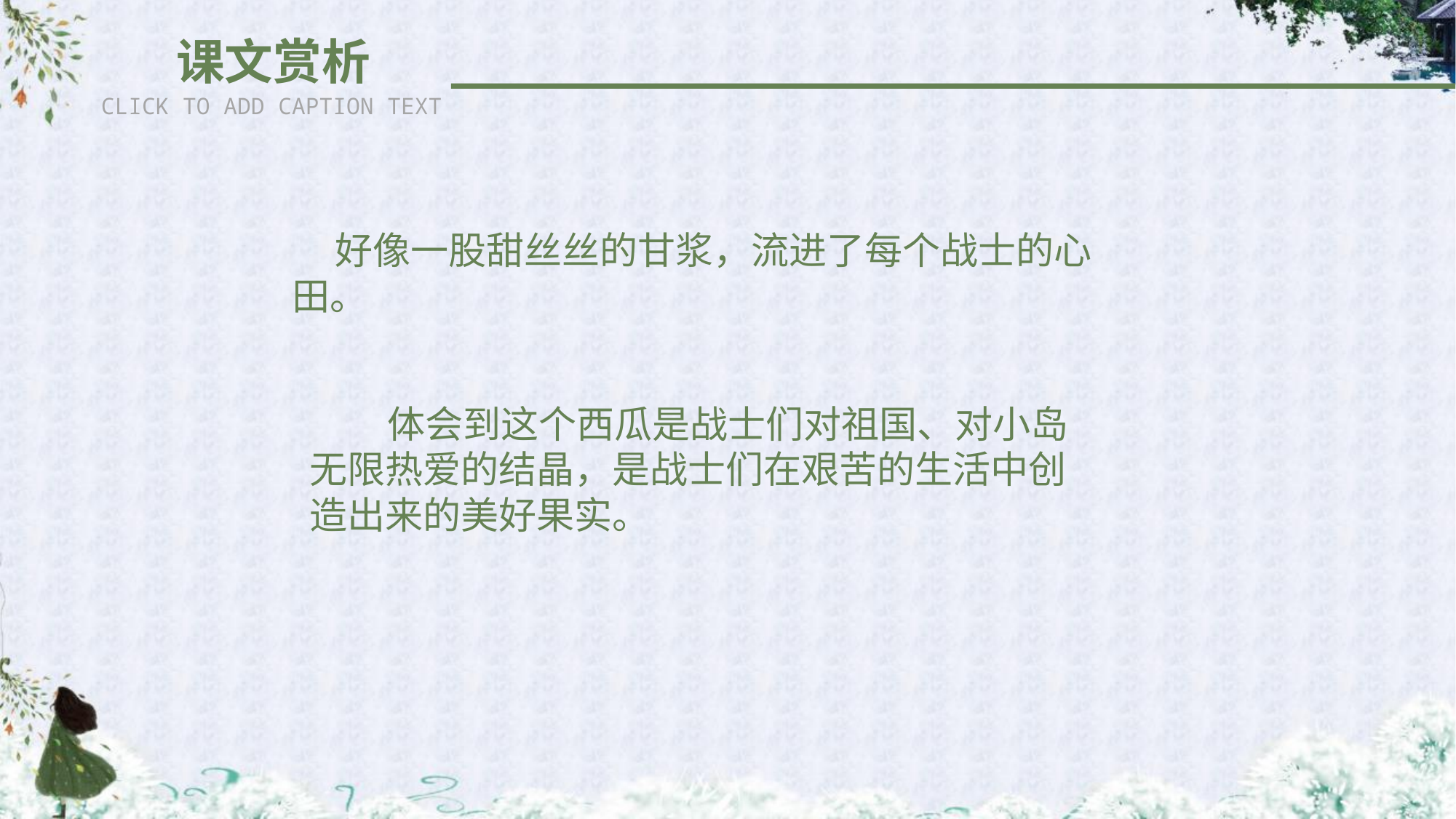

课文赏析

CLICK TO ADD CAPTION TEXT
    好像一股甜丝丝的甘浆，流进了每个战士的心田。
        体会到这个西瓜是战士们对祖国、对小岛无限热爱的结晶，是战士们在艰苦的生活中创造出来的美好果实。